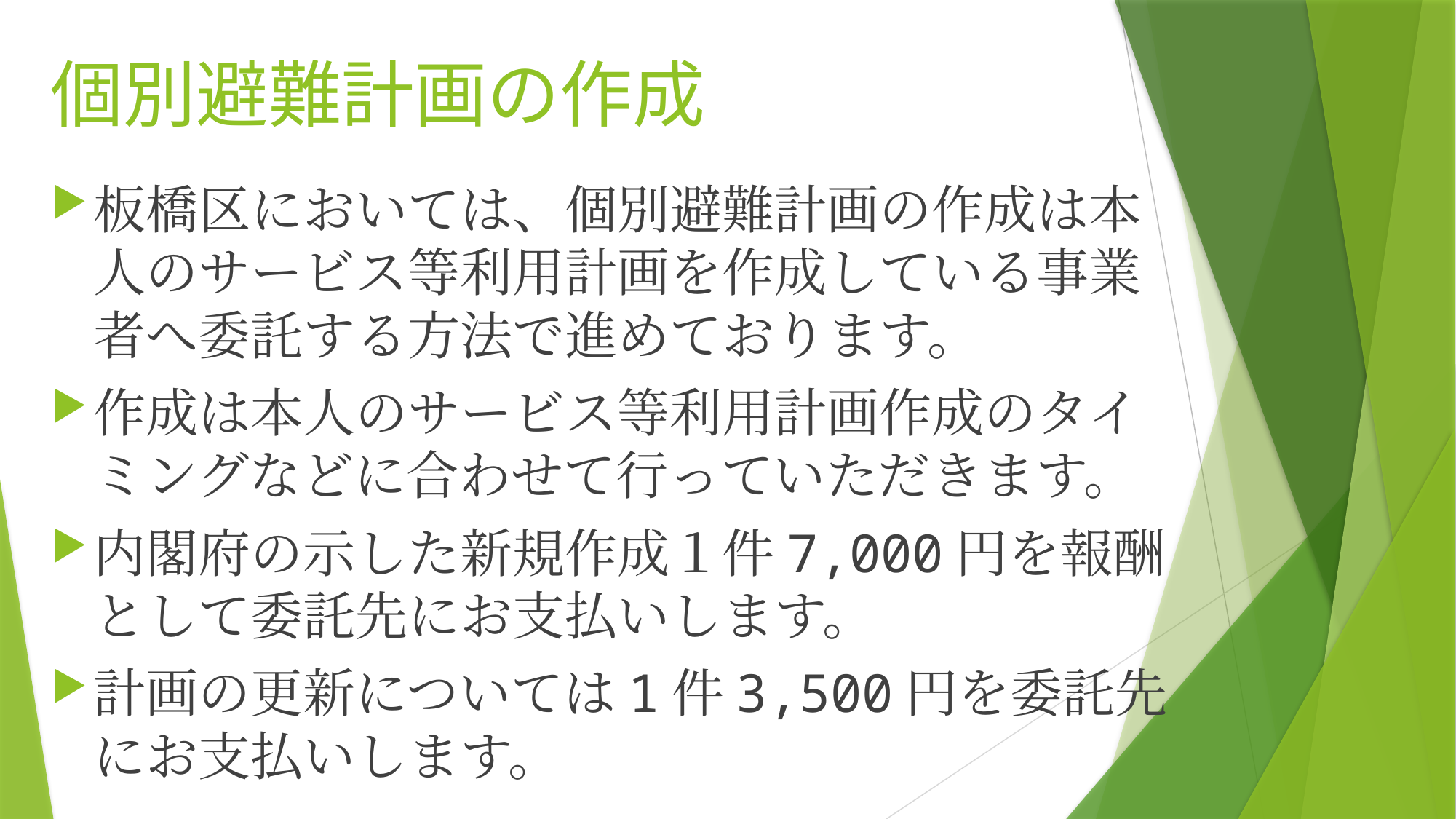

# 個別避難計画の作成
板橋区においては、個別避難計画の作成は本人のサービス等利用計画を作成している事業者へ委託する方法で進めております。
作成は本人のサービス等利用計画作成のタイミングなどに合わせて行っていただきます。
内閣府の示した新規作成１件7,000円を報酬として委託先にお支払いします。
計画の更新については1件3,500円を委託先にお支払いします。